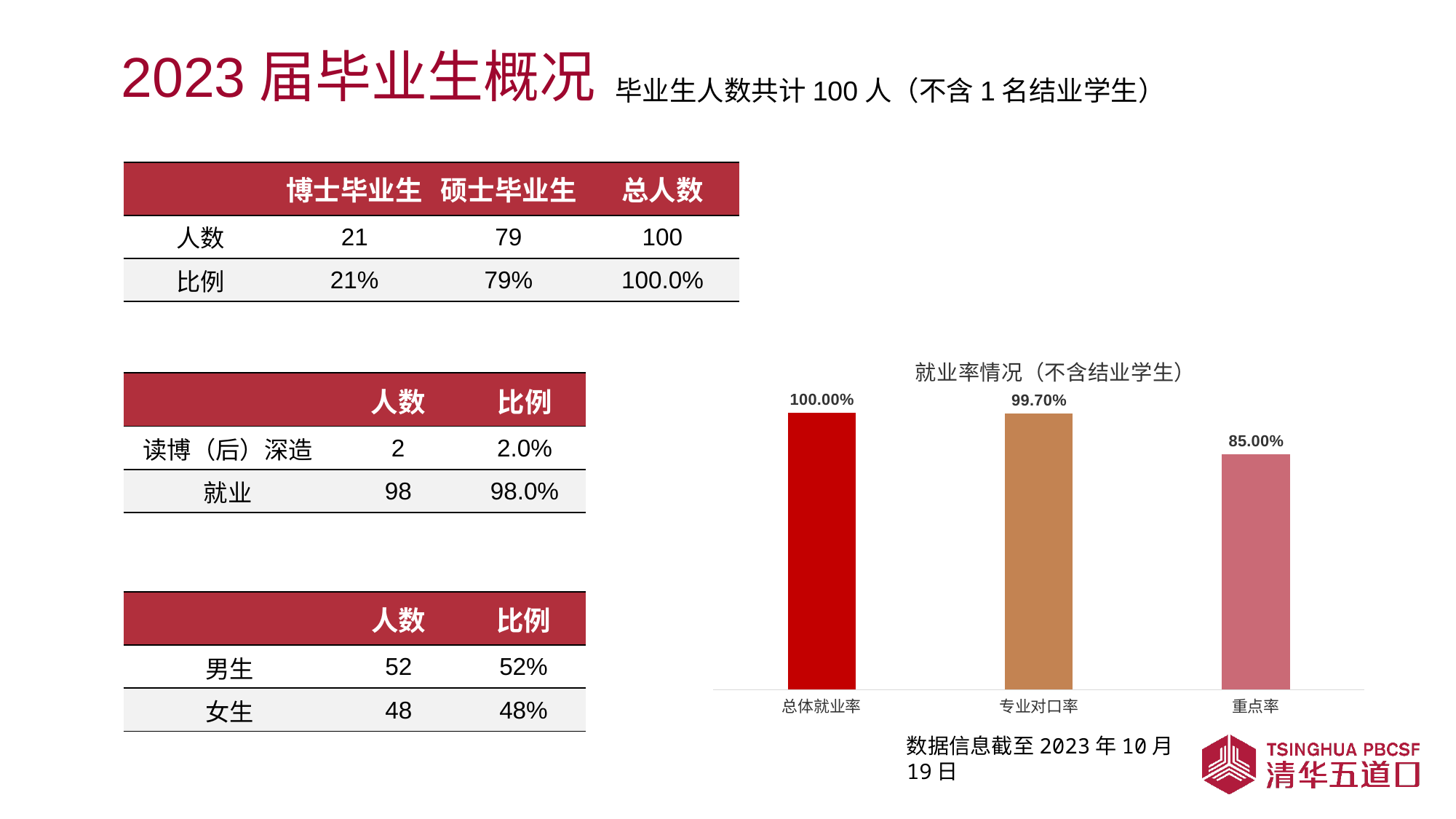

# 2023届毕业生概况
毕业生人数共计100人（不含1名结业学生）
|  | 博士毕业生 | 硕士毕业生 | 总人数 |
| --- | --- | --- | --- |
| 人数 | 21 | 79 | 100 |
| 比例 | 21% | 79% | 100.0% |

### Chart: 就业率情况（不含结业学生）

| Category |  |
|---|---|
| 总体就业率 | 1.0 |
| 专业对口率 | 0.997 |
| 重点率 | 0.85 |
|  | 人数 | 比例 |
| --- | --- | --- |
| 读博（后）深造 | 2 | 2.0% |
| 就业 | 98 | 98.0% |
|  | 人数 | 比例 |
| --- | --- | --- |
| 男生 | 52 | 52% |
| 女生 | 48 | 48% |
数据信息截至2023年10月19日